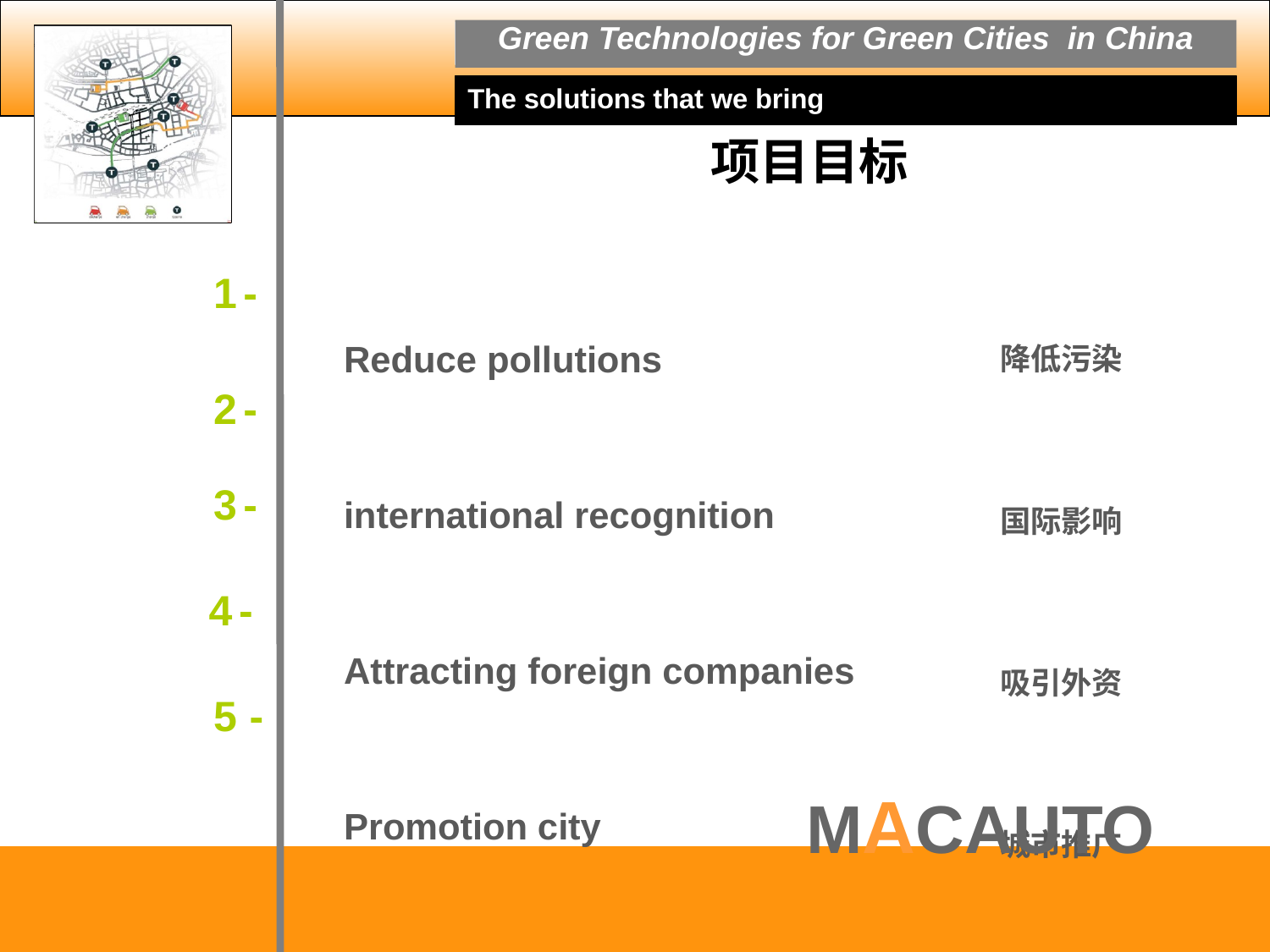

Green Technologies for Green Cities  in China

The solutions that we bring

项目目标
降低污染
国际影响
吸引外资
城市推广
交通挑战

Reduce pollutions
international recognition
Attracting foreign companies
Promotion city
Mobility challenges

1
-
2
-
3
-
4
-
5
-
MACAUTO